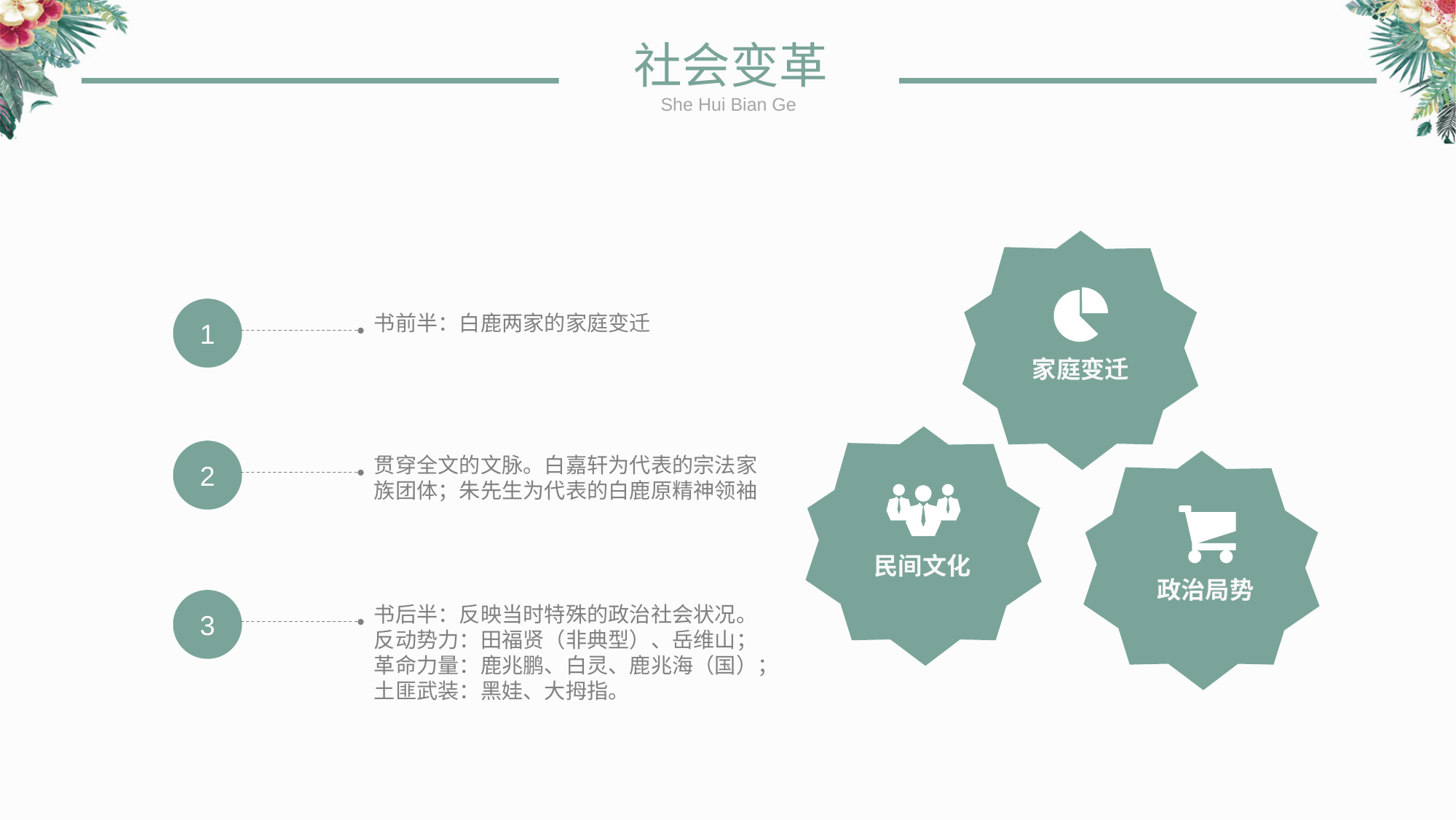

社会变革

She Hui Bian Ge

家庭变迁
1
书前半：白鹿两家的家庭变迁

民间文化
2

政治局势
贯穿全文的文脉。白嘉轩为代表的宗法家族团体；朱先生为代表的白鹿原精神领袖
3
书后半：反映当时特殊的政治社会状况。
反动势力：田福贤（非典型）、岳维山；革命力量：鹿兆鹏、白灵、鹿兆海（国）；
土匪武装：黑娃、大拇指。